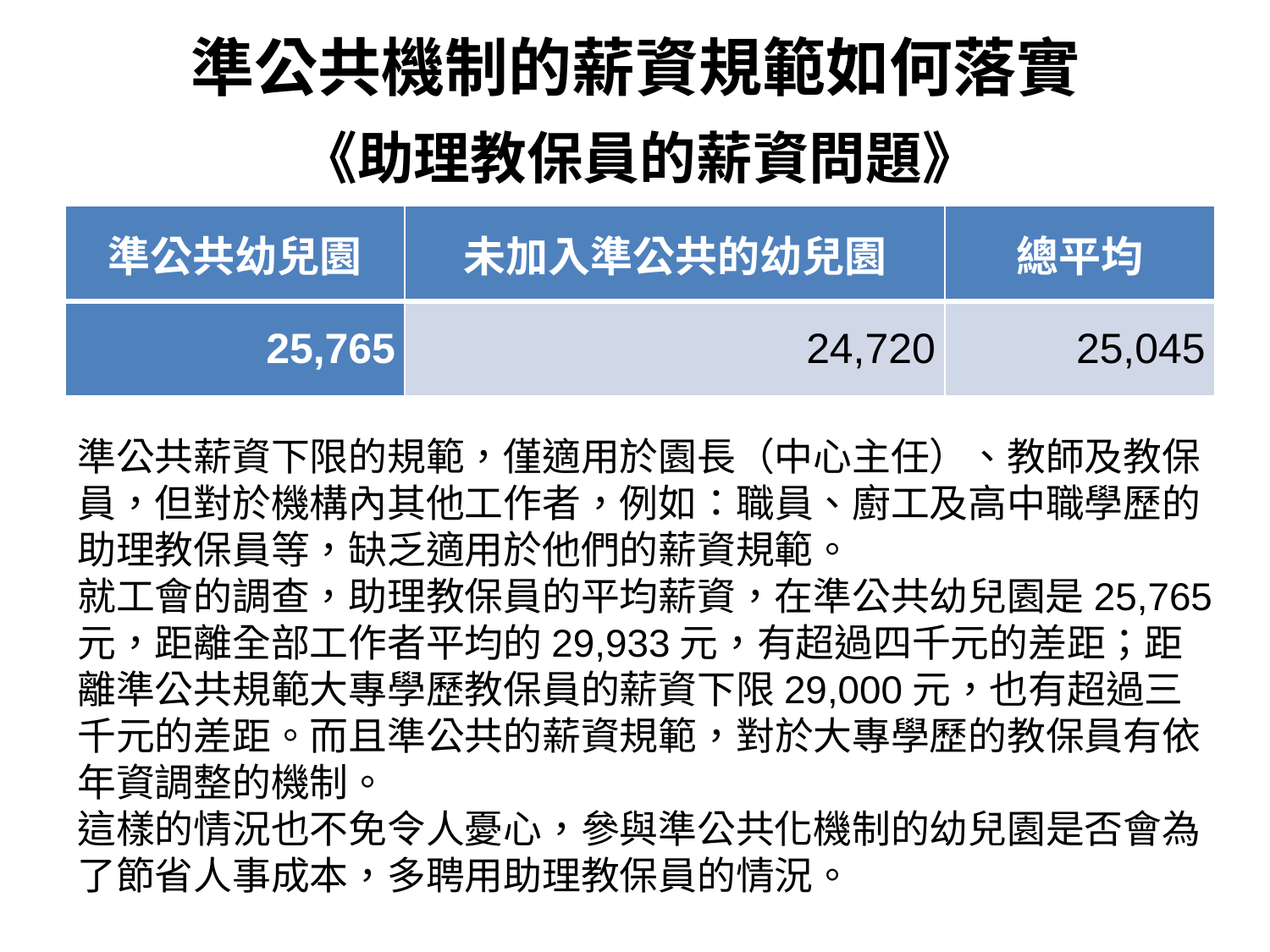

# 準公共機制的薪資規範如何落實
《助理教保員的薪資問題》
| 準公共幼兒園 | 未加入準公共的幼兒園 | 總平均 |
| --- | --- | --- |
| 25,765 | 24,720 | 25,045 |
準公共薪資下限的規範，僅適用於園長（中心主任）、教師及教保員，但對於機構內其他工作者，例如：職員、廚工及高中職學歷的助理教保員等，缺乏適用於他們的薪資規範。
就工會的調查，助理教保員的平均薪資，在準公共幼兒園是25,765元，距離全部工作者平均的29,933元，有超過四千元的差距；距離準公共規範大專學歷教保員的薪資下限29,000元，也有超過三千元的差距。而且準公共的薪資規範，對於大專學歷的教保員有依年資調整的機制。
這樣的情況也不免令人憂心，參與準公共化機制的幼兒園是否會為了節省人事成本，多聘用助理教保員的情況。